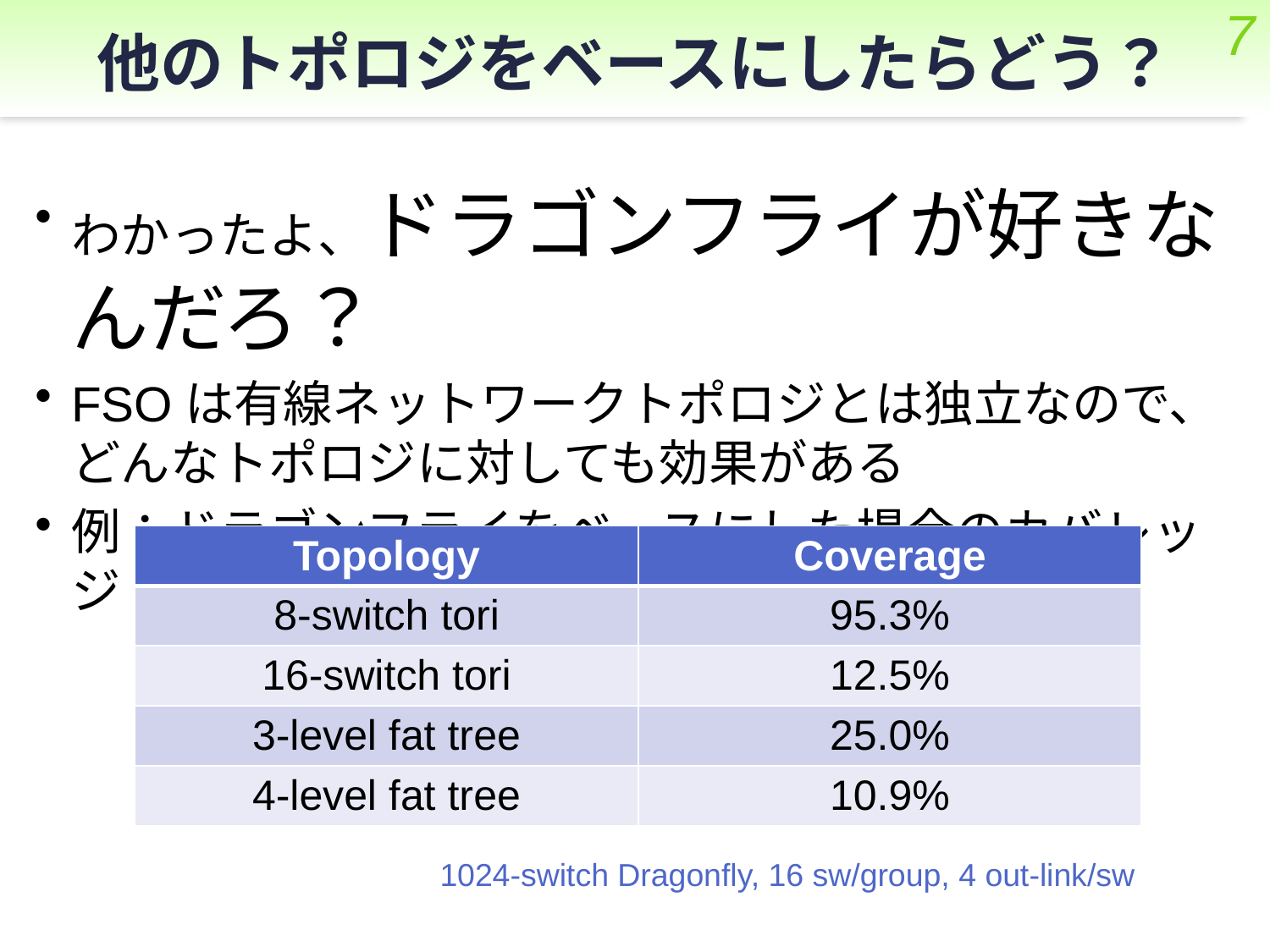

# 他のトポロジをベースにしたらどう？
7
わかったよ、ドラゴンフライが好きなんだろ？
FSOは有線ネットワークトポロジとは独立なので、どんなトポロジに対しても効果がある
例：ドラゴンフライをベースにした場合のカバレッジ

| Topology | Coverage |
| --- | --- |
| 8-switch tori | 95.3% |
| 16-switch tori | 12.5% |
| 3-level fat tree | 25.0% |
| 4-level fat tree | 10.9% |
1024-switch Dragonfly, 16 sw/group, 4 out-link/sw